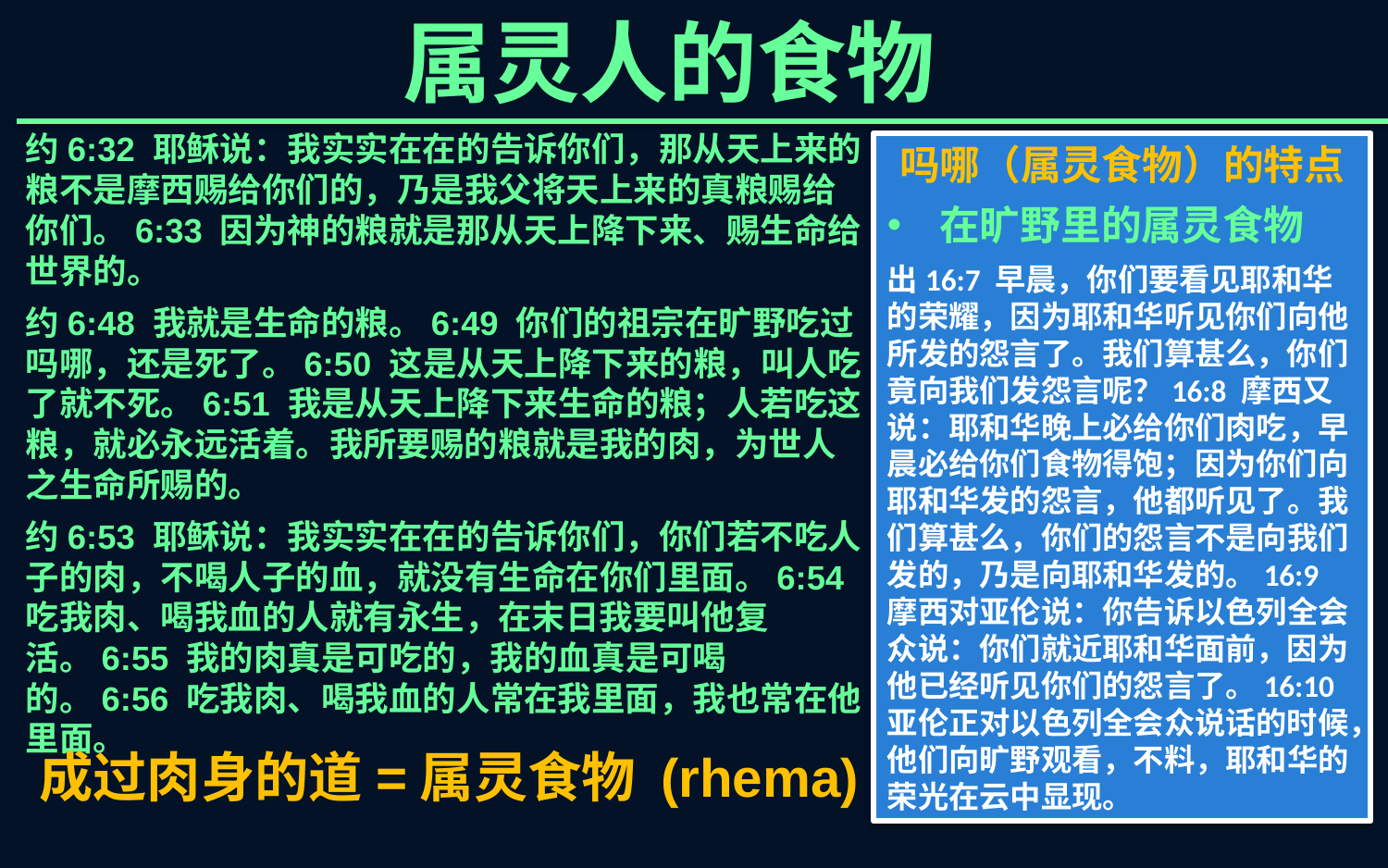

属灵人的食物
约6:32 耶稣说：我实实在在的告诉你们，那从天上来的粮不是摩西赐给你们的，乃是我父将天上来的真粮赐给你们。6:33 因为神的粮就是那从天上降下来、赐生命给世界的。
约6:48 我就是生命的粮。6:49 你们的祖宗在旷野吃过吗哪，还是死了。6:50 这是从天上降下来的粮，叫人吃了就不死。6:51 我是从天上降下来生命的粮；人若吃这粮，就必永远活着。我所要赐的粮就是我的肉，为世人之生命所赐的。
约6:53 耶稣说：我实实在在的告诉你们，你们若不吃人子的肉，不喝人子的血，就没有生命在你们里面。6:54 吃我肉、喝我血的人就有永生，在末日我要叫他复活。6:55 我的肉真是可吃的，我的血真是可喝的。6:56 吃我肉、喝我血的人常在我里面，我也常在他里面。
吗哪（属灵食物）的特点
在旷野里的属灵食物
出16:7 早晨，你们要看见耶和华的荣耀，因为耶和华听见你们向他所发的怨言了。我们算甚么，你们竟向我们发怨言呢？16:8 摩西又说：耶和华晚上必给你们肉吃，早晨必给你们食物得饱；因为你们向耶和华发的怨言，他都听见了。我们算甚么，你们的怨言不是向我们发的，乃是向耶和华发的。16:9 摩西对亚伦说：你告诉以色列全会众说：你们就近耶和华面前，因为他已经听见你们的怨言了。16:10 亚伦正对以色列全会众说话的时候，他们向旷野观看，不料，耶和华的荣光在云中显现。
成过肉身的道=属灵食物 (rhema)